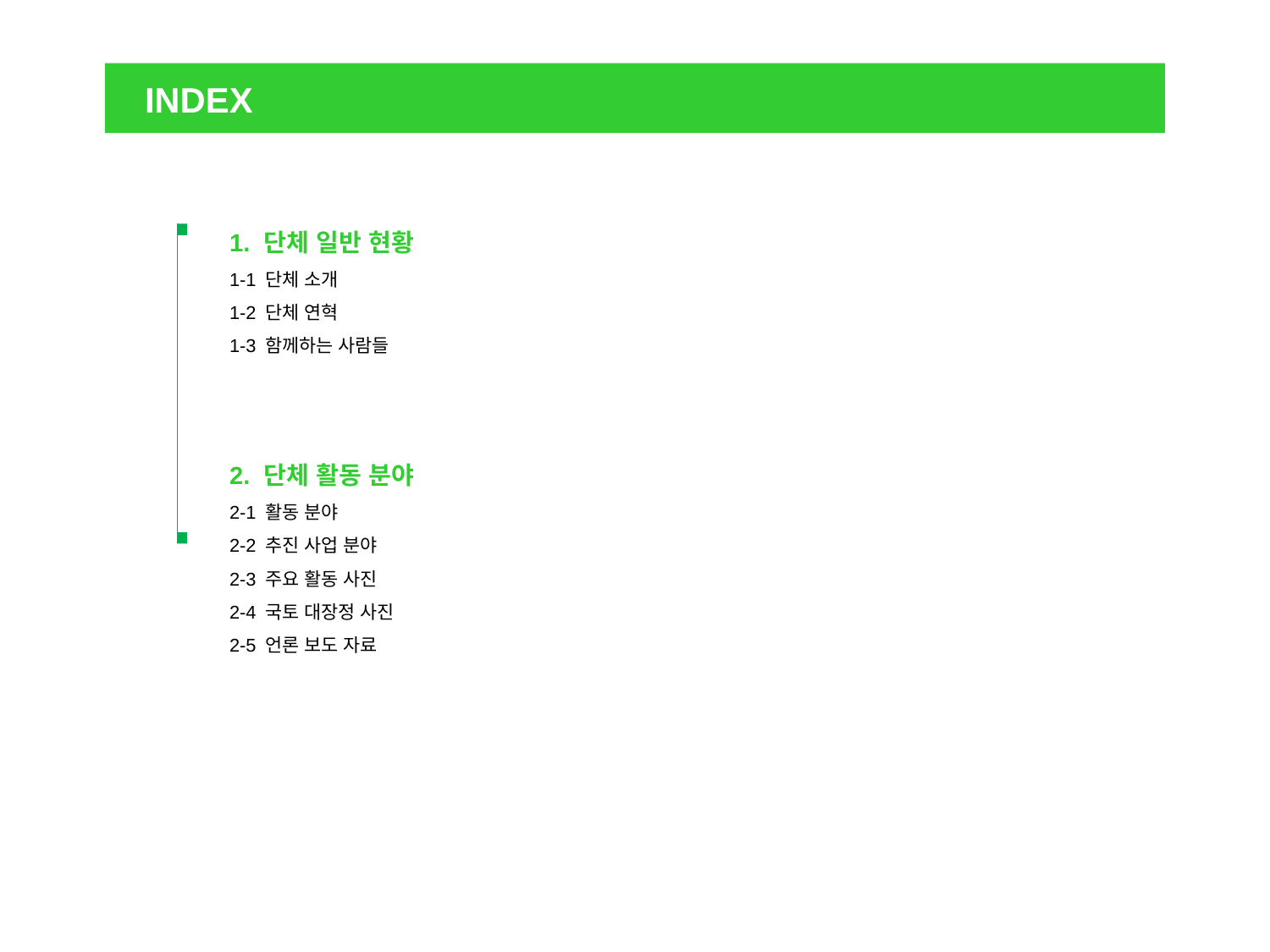

INDEX
1. 단체 일반 현황
1-1 단체 소개
1-2 단체 연혁
1-3 함께하는 사람들

2. 단체 활동 분야
2-1 활동 분야
2-2 추진 사업 분야
2-3 주요 활동 사진
2-4 국토 대장정 사진
2-5 언론 보도 자료